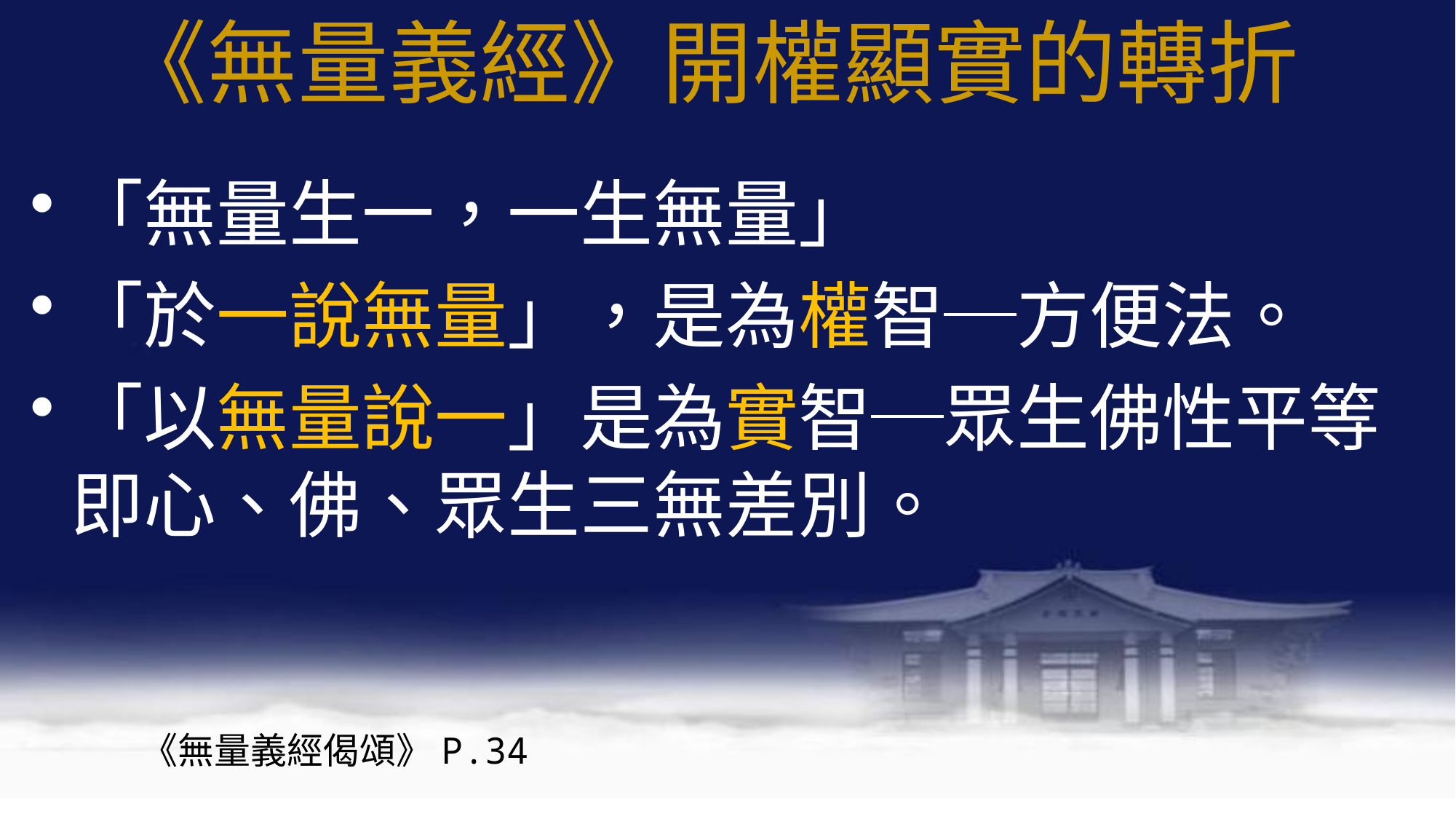

《無量義經》開權顯實的轉折
「無量生一，一生無量」
「於一說無量」，是為權智─方便法。
「以無量說一」是為實智─眾生佛性平等即心、佛、眾生三無差別。
《無量義經偈頌》P.34